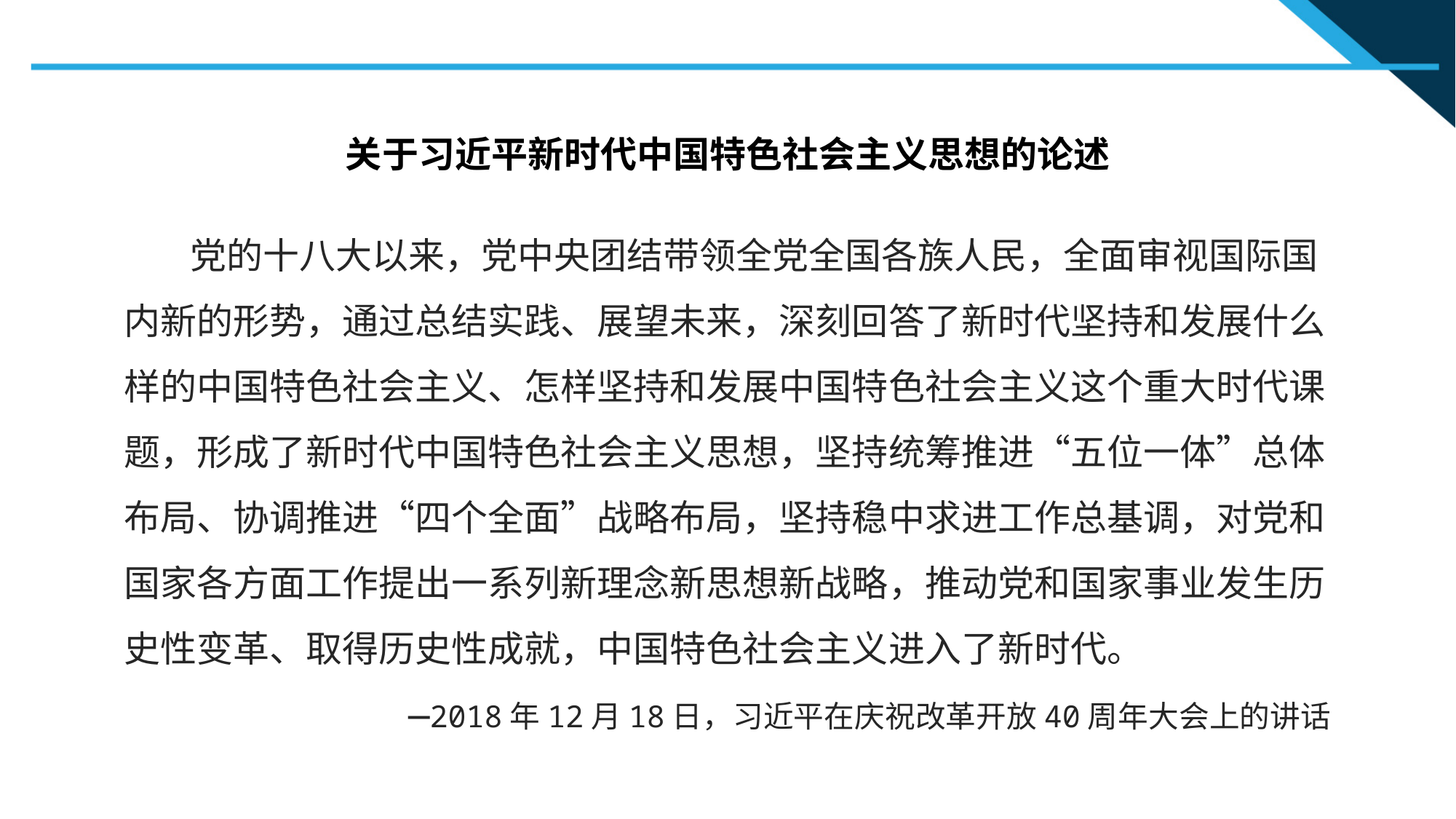

关于习近平新时代中国特色社会主义思想的论述
       党的十八大以来，党中央团结带领全党全国各族人民，全面审视国际国内新的形势，通过总结实践、展望未来，深刻回答了新时代坚持和发展什么样的中国特色社会主义、怎样坚持和发展中国特色社会主义这个重大时代课题，形成了新时代中国特色社会主义思想，坚持统筹推进“五位一体”总体布局、协调推进“四个全面”战略布局，坚持稳中求进工作总基调，对党和国家各方面工作提出一系列新理念新思想新战略，推动党和国家事业发生历史性变革、取得历史性成就，中国特色社会主义进入了新时代。
             —2018年12月18日，习近平在庆祝改革开放40周年大会上的讲话